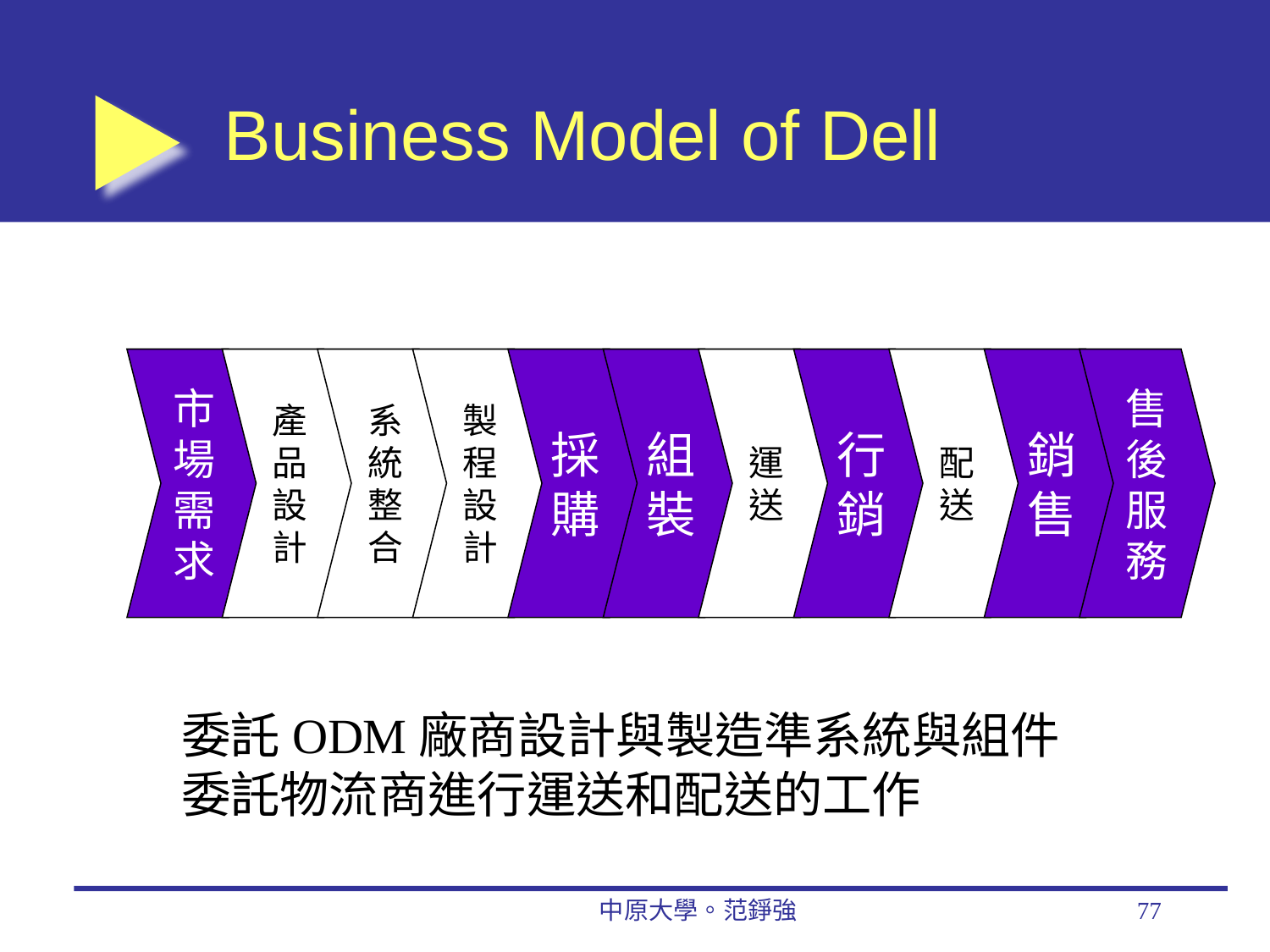

# Business Model of Dell
市
場
需
求
產
品
設
計
系
統
整
合
製
程
設
計
採
購
組
裝
運
送
行
銷
配
送
銷
售
售
後
服
務
委託ODM廠商設計與製造準系統與組件
委託物流商進行運送和配送的工作
中原大學。范錚強
77